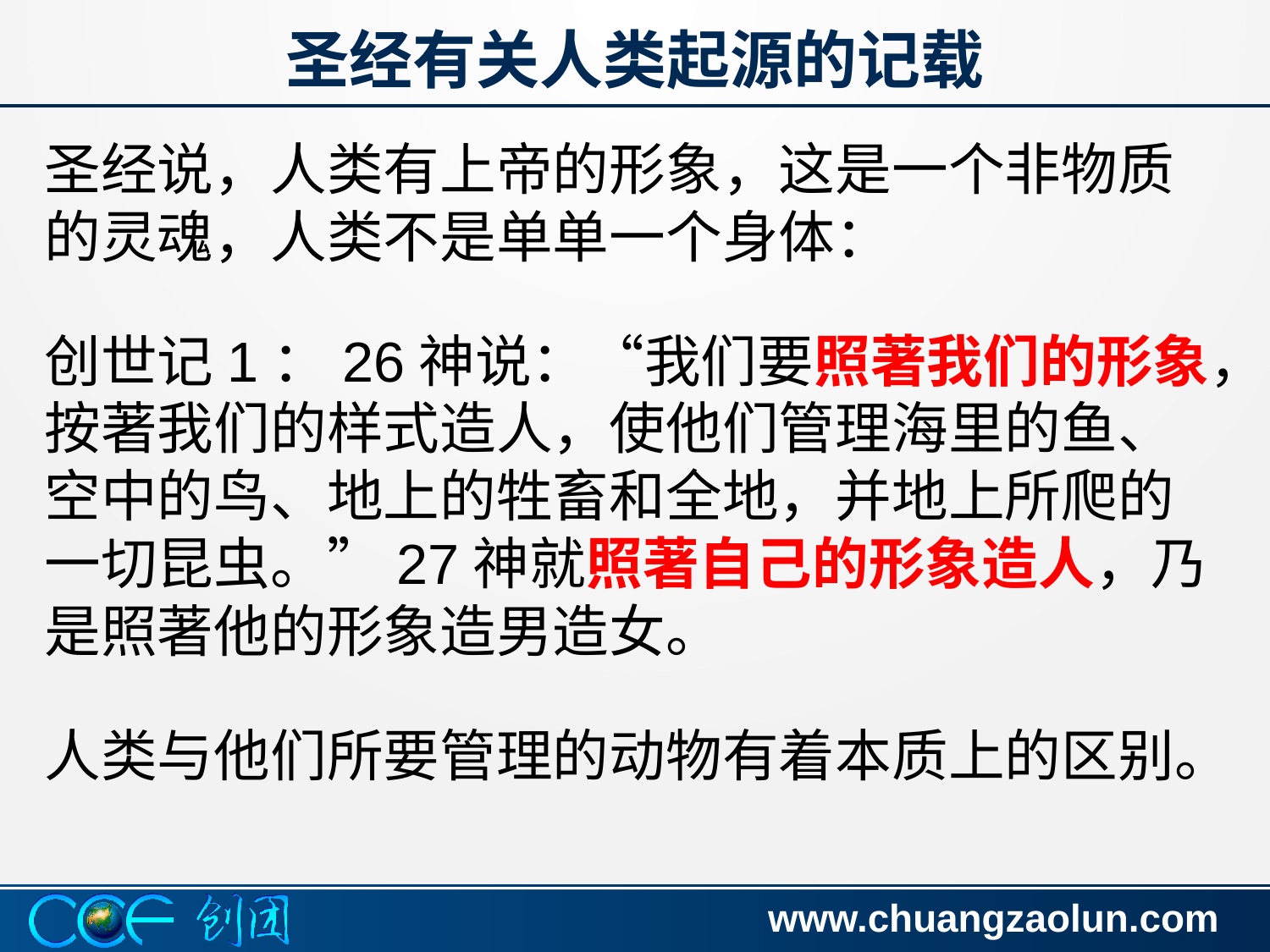

# 圣经有关人类起源的记载
圣经说，人类有上帝的形象，这是一个非物质的灵魂，人类不是单单一个身体：

创世记1：26神说：“我们要照著我们的形象，按著我们的样式造人，使他们管理海里的鱼、空中的鸟、地上的牲畜和全地，并地上所爬的一切昆虫。”27神就照著自己的形象造人，乃是照著他的形象造男造女。

人类与他们所要管理的动物有着本质上的区别。